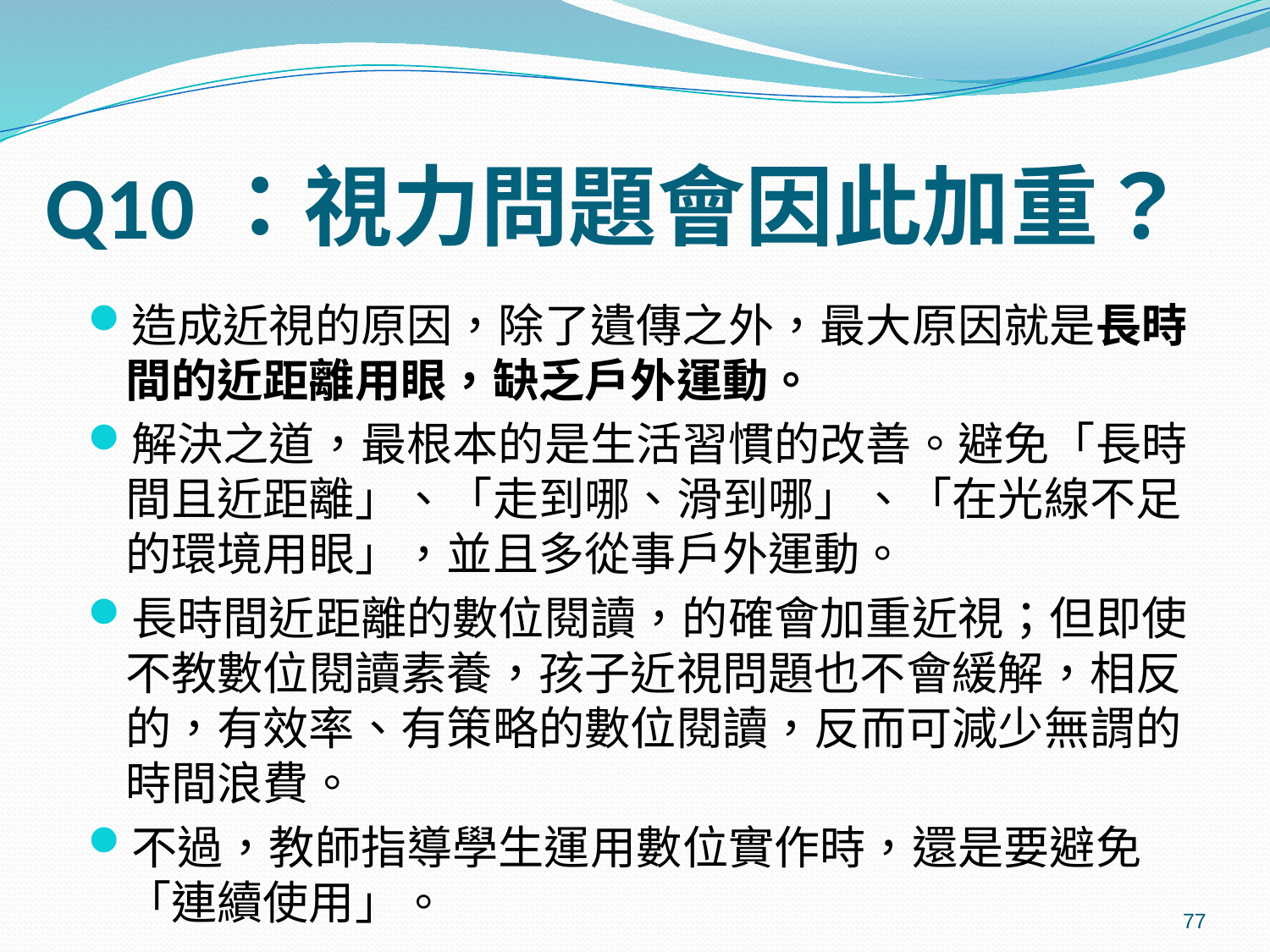

# Q10：視力問題會因此加重？

造成近視的原因，除了遺傳之外，最大原因就是長時間的近距離用眼，缺乏戶外運動。
解決之道，最根本的是生活習慣的改善。避免「長時間且近距離」、「走到哪、滑到哪」、「在光線不足的環境用眼」，並且多從事戶外運動。
長時間近距離的數位閱讀，的確會加重近視；但即使不教數位閱讀素養，孩子近視問題也不會緩解，相反的，有效率、有策略的數位閱讀，反而可減少無謂的時間浪費。
不過，教師指導學生運用數位實作時，還是要避免「連續使用」。

77